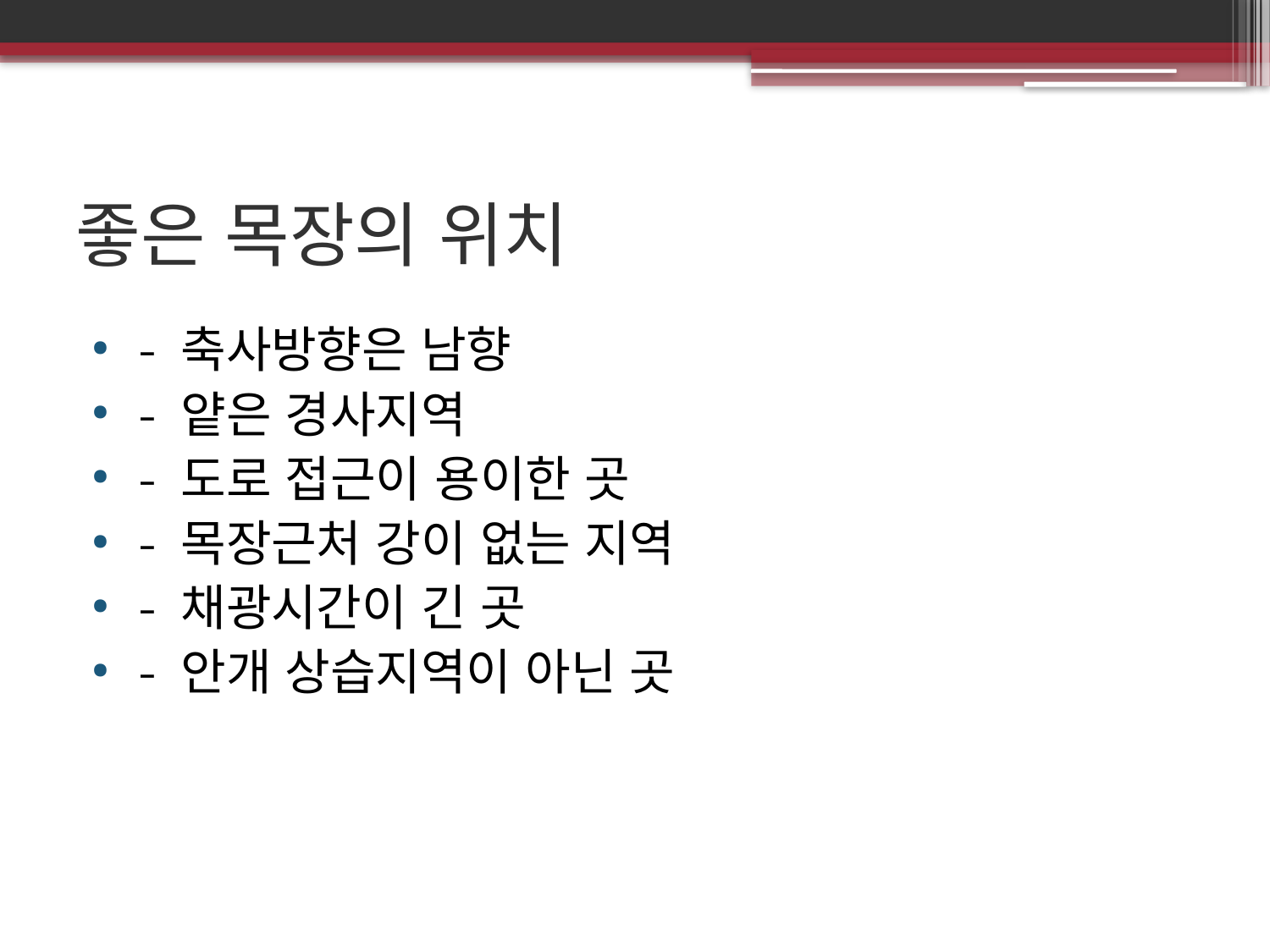

# 좋은 목장의 위치
 - 축사방향은 남향
 - 얕은 경사지역
 - 도로 접근이 용이한 곳
 - 목장근처 강이 없는 지역
 - 채광시간이 긴 곳
 - 안개 상습지역이 아닌 곳